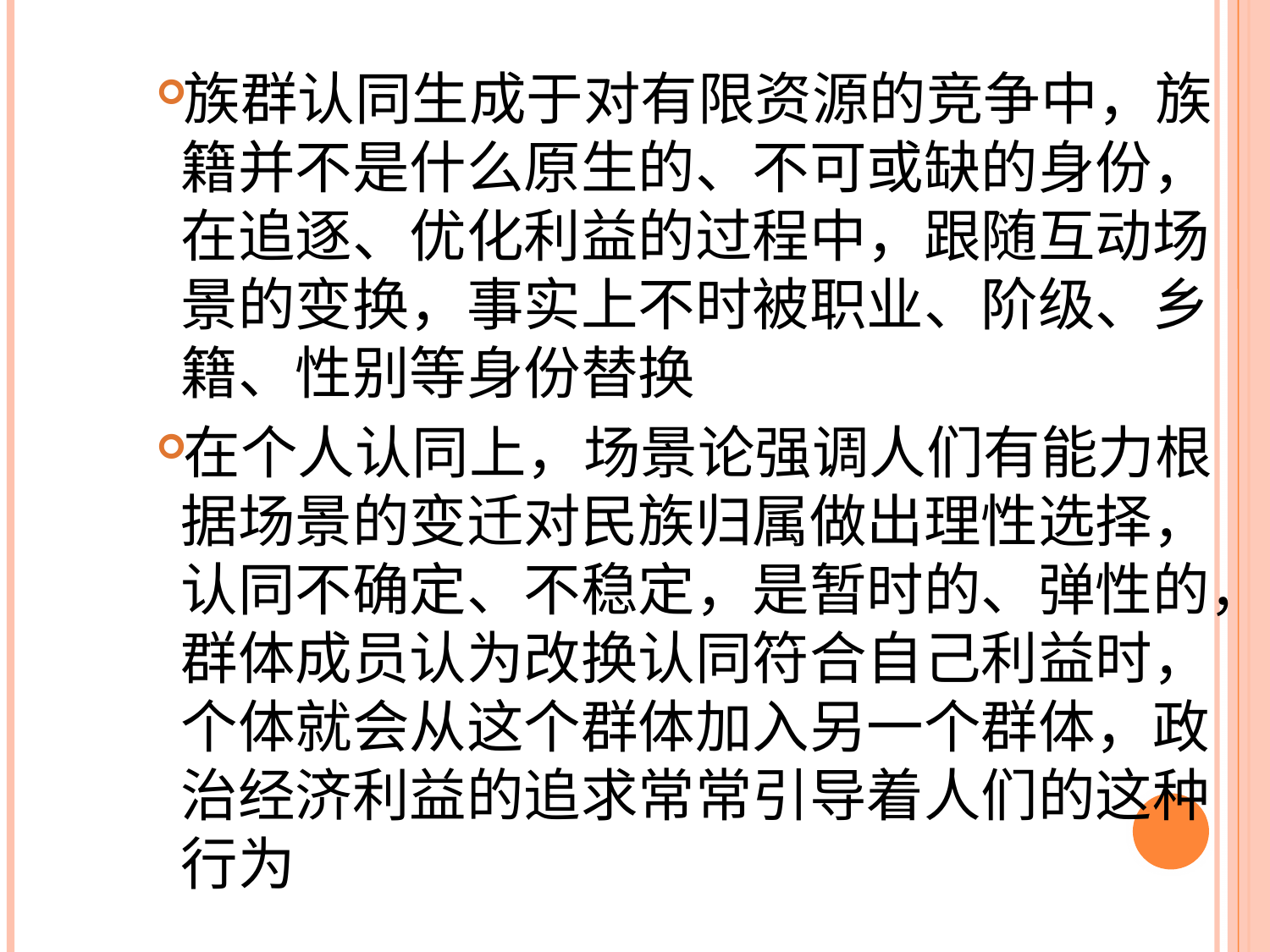

族群认同生成于对有限资源的竞争中，族籍并不是什么原生的、不可或缺的身份，在追逐、优化利益的过程中，跟随互动场景的变换，事实上不时被职业、阶级、乡籍、性别等身份替换
在个人认同上，场景论强调人们有能力根据场景的变迁对民族归属做出理性选择，认同不确定、不稳定，是暂时的、弹性的，群体成员认为改换认同符合自己利益时，个体就会从这个群体加入另一个群体，政治经济利益的追求常常引导着人们的这种行为